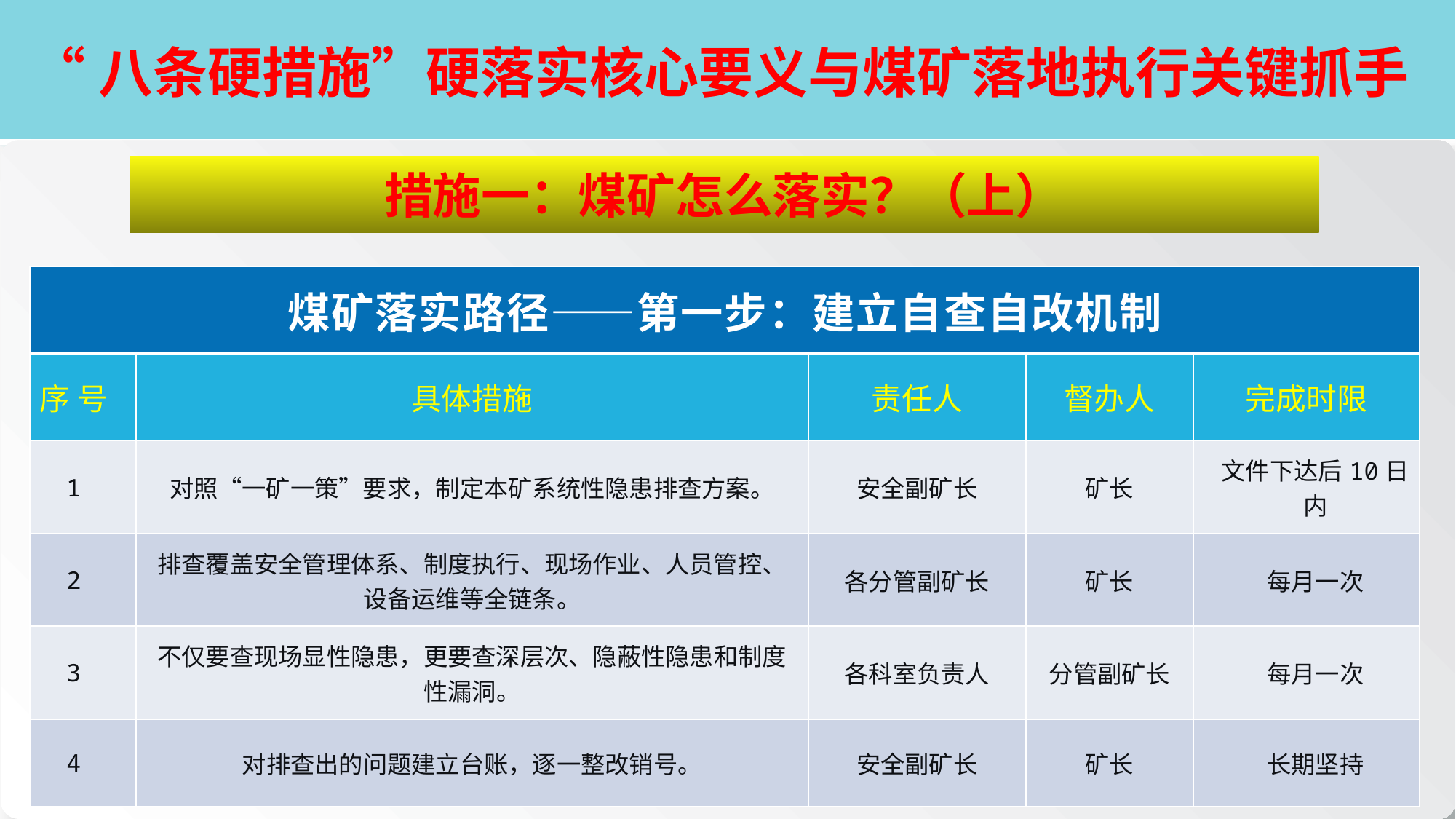

# “八条硬措施”硬落实核心要义与煤矿落地执行关键抓手

措施一：煤矿怎么落实？（上）

| 煤矿落实路径——第一步：建立自查自改机制 |  |  |  |  |
| --- | --- | --- | --- | --- |
| 序 号 | 具体措施 | 责任人 | 督办人 | 完成时限 |
| 1 | 对照“一矿一策”要求，制定本矿系统性隐患排查方案。 | 安全副矿长 | 矿长 | 文件下达后10日内 |
| 2 | 排查覆盖安全管理体系、制度执行、现场作业、人员管控、设备运维等全链条。 | 各分管副矿长 | 矿长 | 每月一次 |
| 3 | 不仅要查现场显性隐患，更要查深层次、隐蔽性隐患和制度性漏洞。 | 各科室负责人 | 分管副矿长 | 每月一次 |
| 4 | 对排查出的问题建立台账，逐一整改销号。 | 安全副矿长 | 矿长 | 长期坚持 |